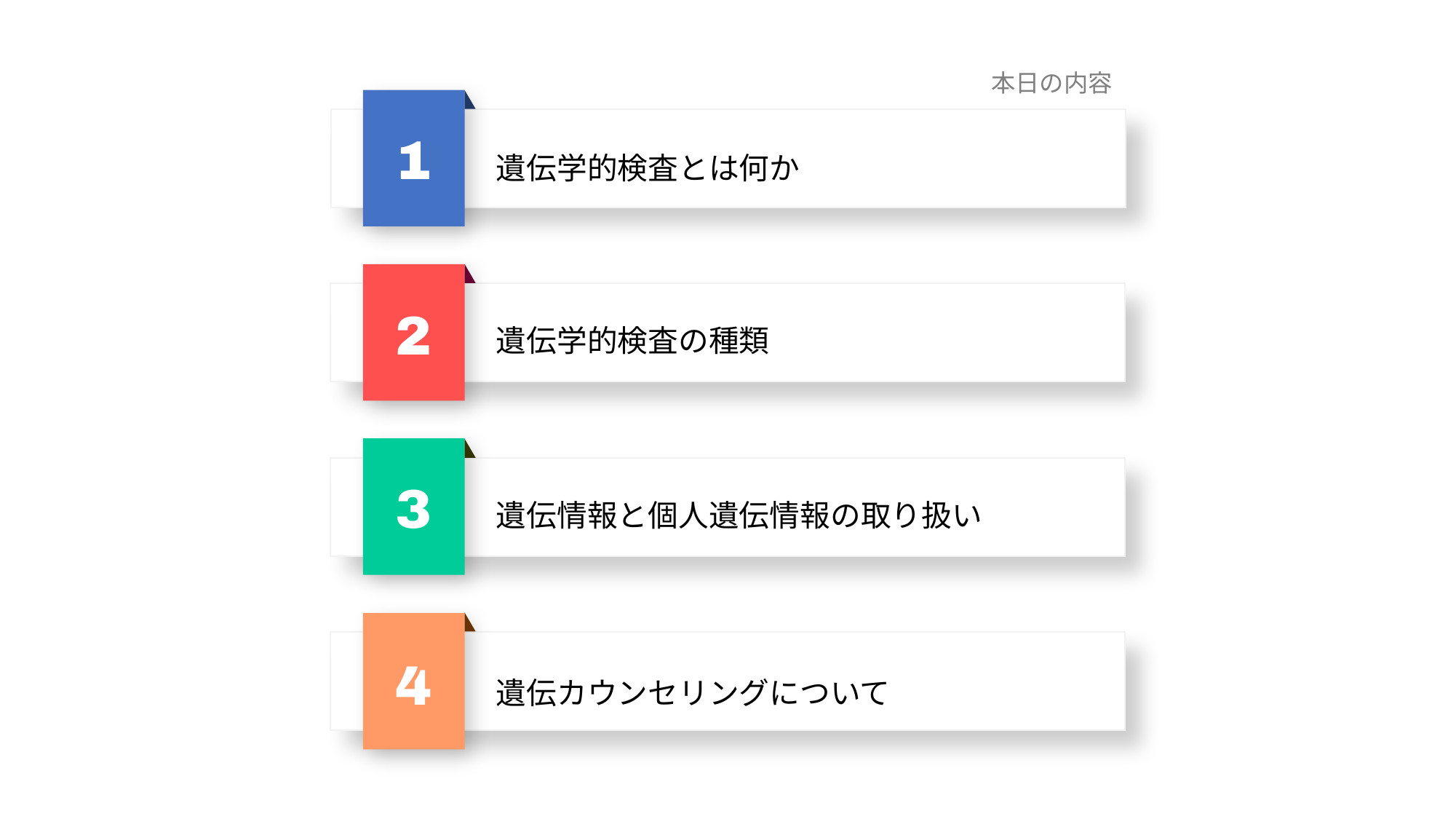

本日の内容

1
遺伝学的検査とは何か

2
遺伝学的検査の種類

3
遺伝情報と個人遺伝情報の取り扱い

4
遺伝カウンセリングについて